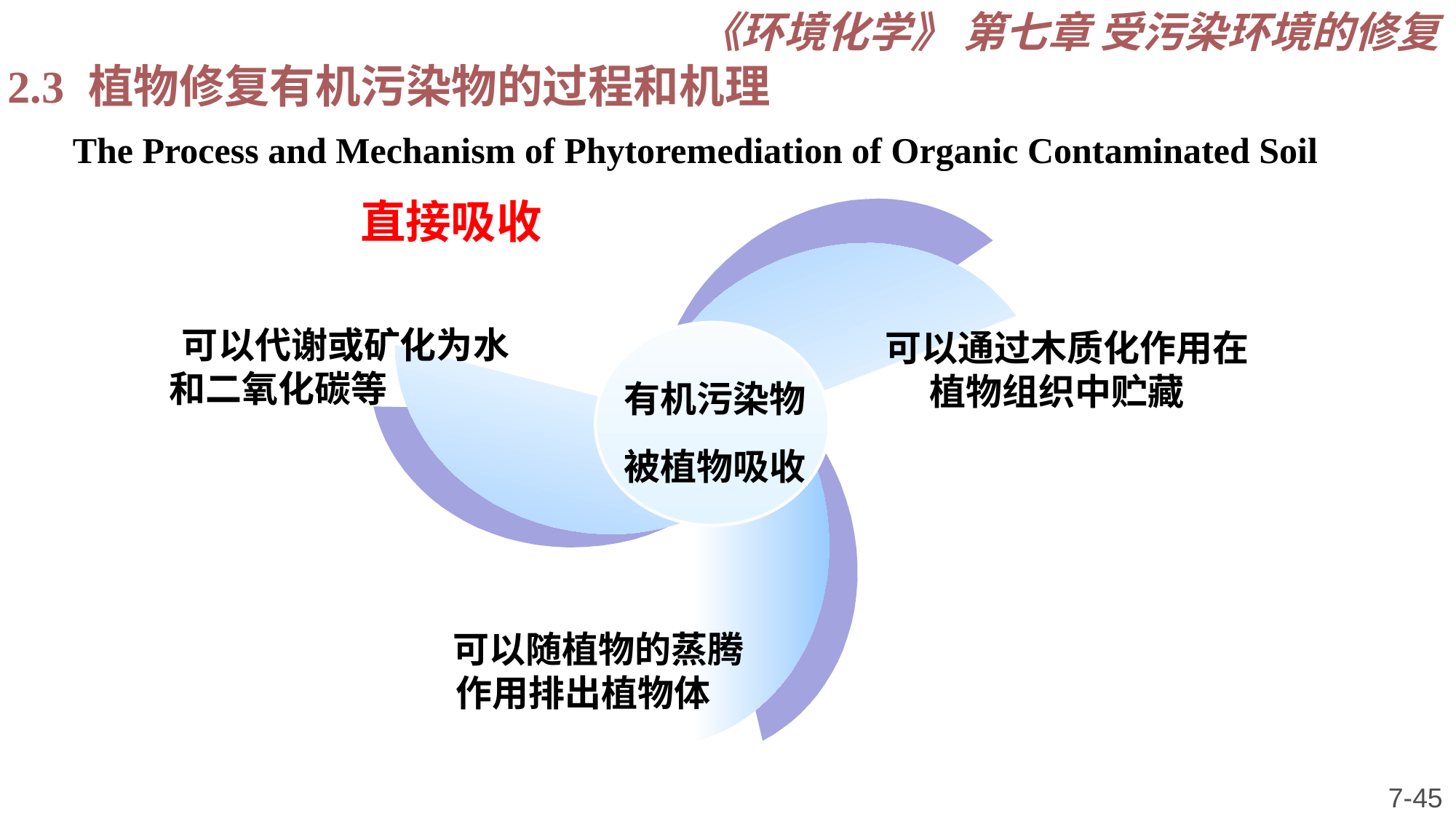

《环境化学》 第七章 受污染环境的修复
2.3 植物修复有机污染物的过程和机理
The Process and Mechanism of Phytoremediation of Organic Contaminated Soil
直接吸收

可以代谢或矿化为水
和二氧化碳等
       可以通过木质化作用在
   植物组织中贮藏

有机污染物
被植物吸收
可以随植物的蒸腾
作用排出植物体
7-45